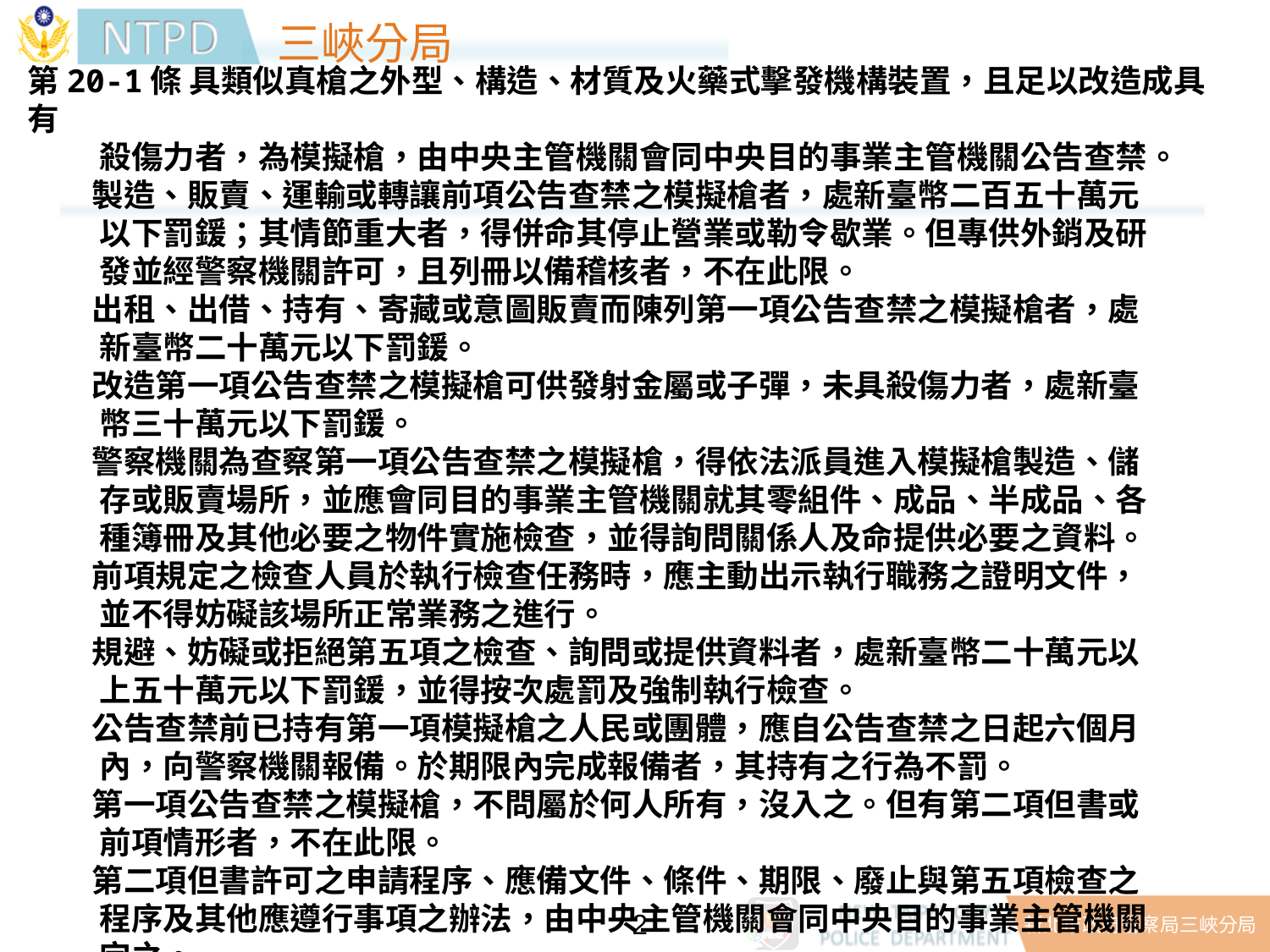

第20-1條 具類似真槍之外型、構造、材質及火藥式擊發機構裝置，且足以改造成具有
         殺傷力者，為模擬槍，由中央主管機關會同中央目的事業主管機關公告查禁。
         製造、販賣、運輸或轉讓前項公告查禁之模擬槍者，處新臺幣二百五十萬元
         以下罰鍰；其情節重大者，得併命其停止營業或勒令歇業。但專供外銷及研
         發並經警察機關許可，且列冊以備稽核者，不在此限。
         出租、出借、持有、寄藏或意圖販賣而陳列第一項公告查禁之模擬槍者，處
         新臺幣二十萬元以下罰鍰。
         改造第一項公告查禁之模擬槍可供發射金屬或子彈，未具殺傷力者，處新臺
         幣三十萬元以下罰鍰。
         警察機關為查察第一項公告查禁之模擬槍，得依法派員進入模擬槍製造、儲
         存或販賣場所，並應會同目的事業主管機關就其零組件、成品、半成品、各
         種簿冊及其他必要之物件實施檢查，並得詢問關係人及命提供必要之資料。
         前項規定之檢查人員於執行檢查任務時，應主動出示執行職務之證明文件，
         並不得妨礙該場所正常業務之進行。
         規避、妨礙或拒絕第五項之檢查、詢問或提供資料者，處新臺幣二十萬元以
         上五十萬元以下罰鍰，並得按次處罰及強制執行檢查。
         公告查禁前已持有第一項模擬槍之人民或團體，應自公告查禁之日起六個月
         內，向警察機關報備。於期限內完成報備者，其持有之行為不罰。
         第一項公告查禁之模擬槍，不問屬於何人所有，沒入之。但有第二項但書或
         前項情形者，不在此限。
         第二項但書許可之申請程序、應備文件、條件、期限、廢止與第五項檢查之
         程序及其他應遵行事項之辦法，由中央主管機關會同中央目的事業主管機關
         定之。